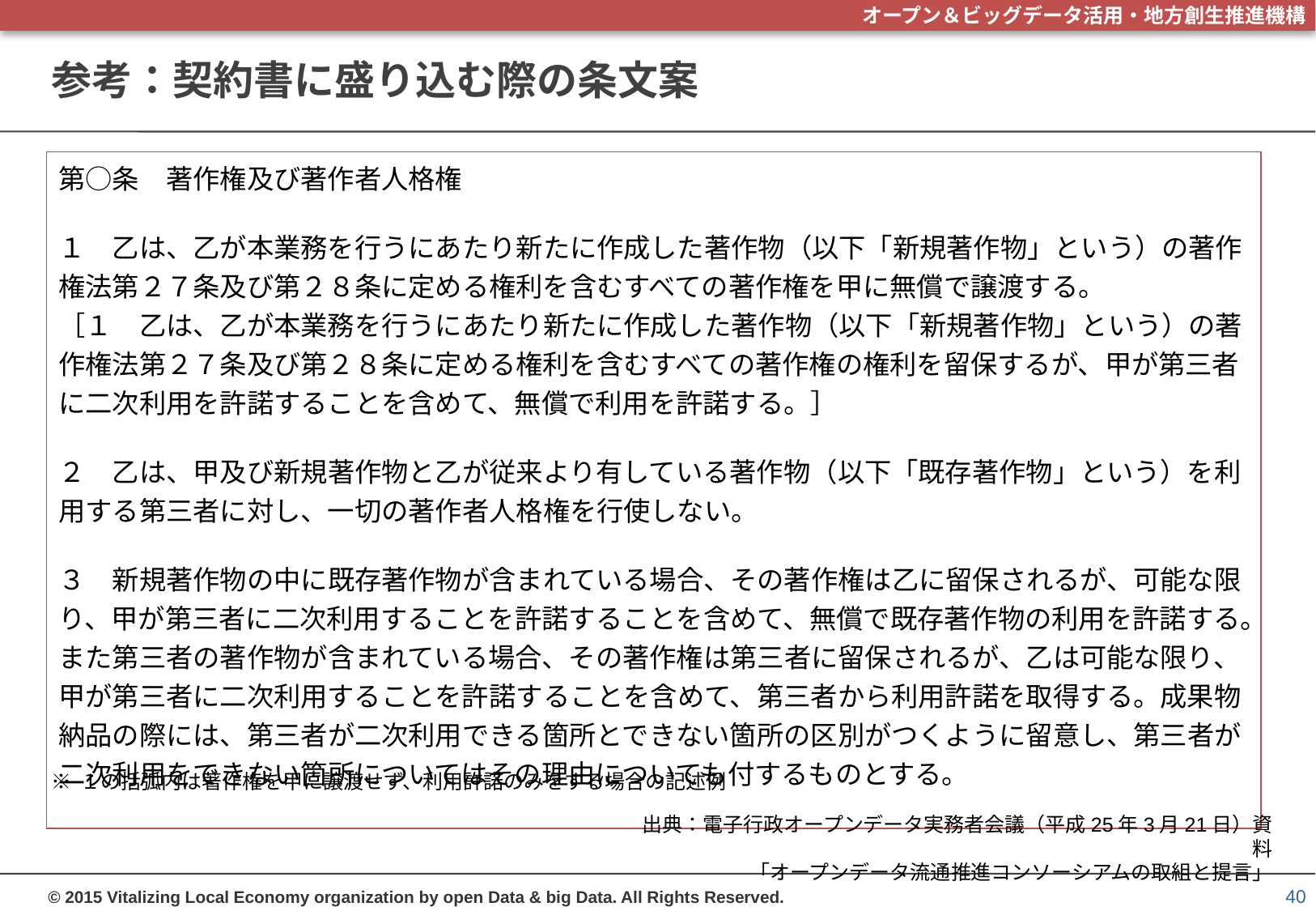

# 参考：契約書に盛り込む際の条文案
| 第○条　著作権及び著作者人格権 １　乙は、乙が本業務を行うにあたり新たに作成した著作物（以下「新規著作物」という）の著作権法第２７条及び第２８条に定める権利を含むすべての著作権を甲に無償で譲渡する。 ［１　乙は、乙が本業務を行うにあたり新たに作成した著作物（以下「新規著作物」という）の著作権法第２７条及び第２８条に定める権利を含むすべての著作権の権利を留保するが、甲が第三者に二次利用を許諾することを含めて、無償で利用を許諾する。］ ２　乙は、甲及び新規著作物と乙が従来より有している著作物（以下「既存著作物」という）を利用する第三者に対し、一切の著作者人格権を行使しない。 ３　新規著作物の中に既存著作物が含まれている場合、その著作権は乙に留保されるが、可能な限り、甲が第三者に二次利用することを許諾することを含めて、無償で既存著作物の利用を許諾する。また第三者の著作物が含まれている場合、その著作権は第三者に留保されるが、乙は可能な限り、甲が第三者に二次利用することを許諾することを含めて、第三者から利用許諾を取得する。成果物納品の際には、第三者が二次利用できる箇所とできない箇所の区別がつくように留意し、第三者が二次利用をできない箇所についてはその理由についても付するものとする。 |
| --- |
※ １の括弧内は著作権を甲に譲渡せず、利用許諾のみをする場合の記述例
出典：電子行政オープンデータ実務者会議（平成25年3月21日）資料
「オープンデータ流通推進コンソーシアムの取組と提言」
40